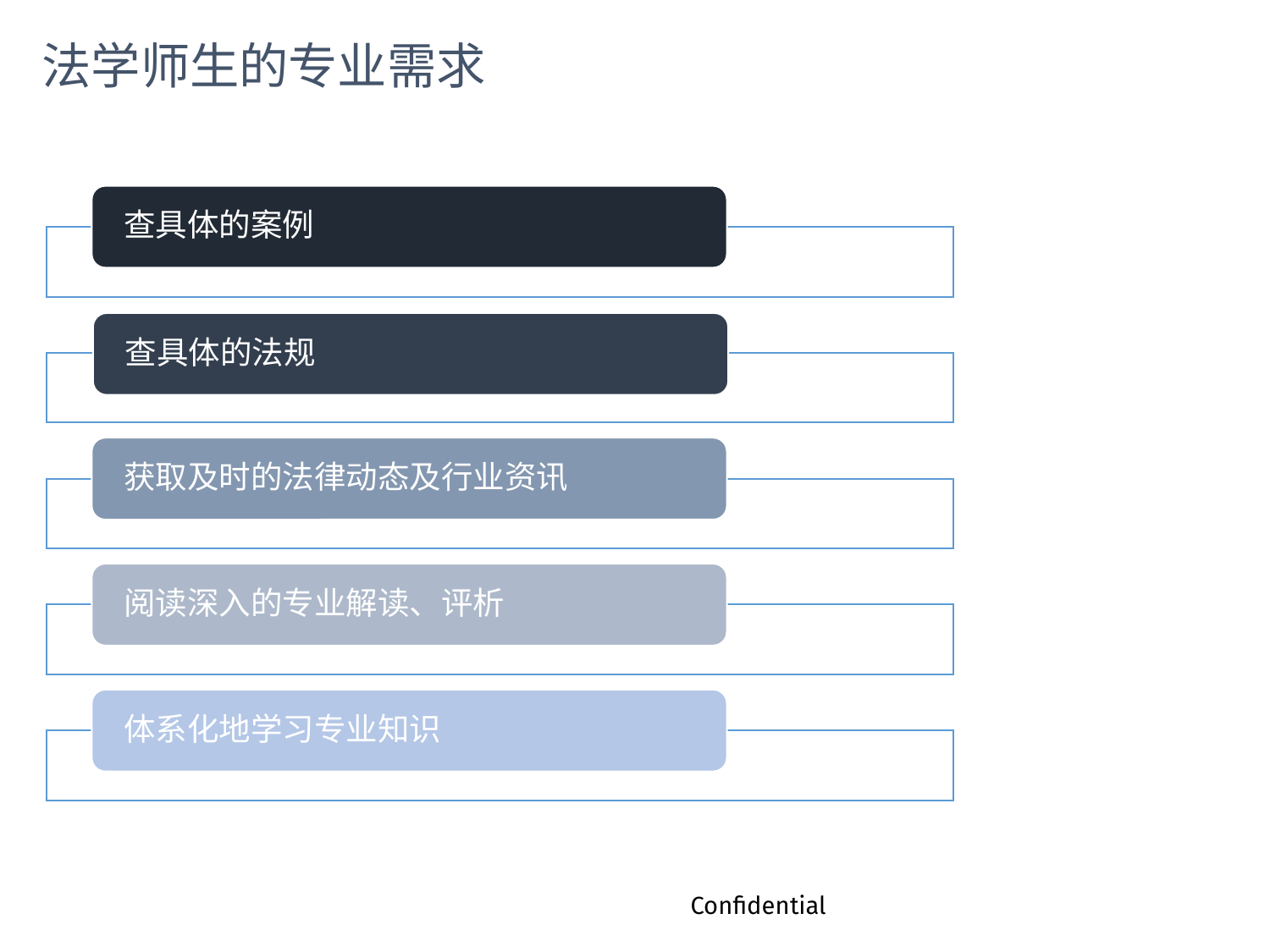

法学师生的专业需求
查具体的案例
查具体的法规
获取及时的法律动态及行业资讯
阅读深入的专业解读、评析
体系化地学习专业知识